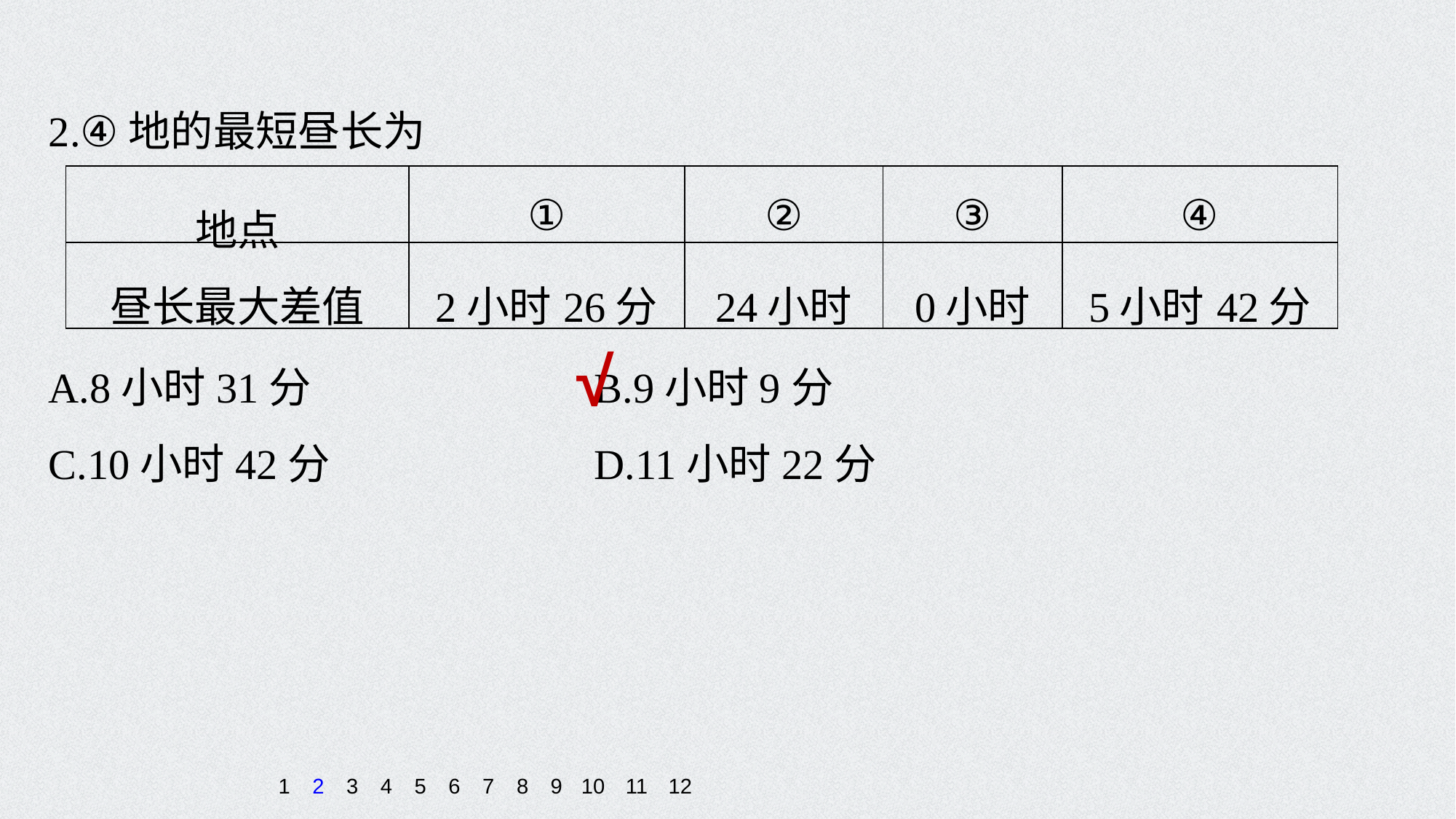

2.④地的最短昼长为

A.8小时31分  			B.9小时9分
C.10小时42分  			D.11小时22分
| 地点 | ① | ② | ③ | ④ |
| --- | --- | --- | --- | --- |
| 昼长最大差值 | 2小时26分 | 24小时 | 0小时 | 5小时42分 |
√
1
2
3
4
5
6
7
8
9
10
11
12